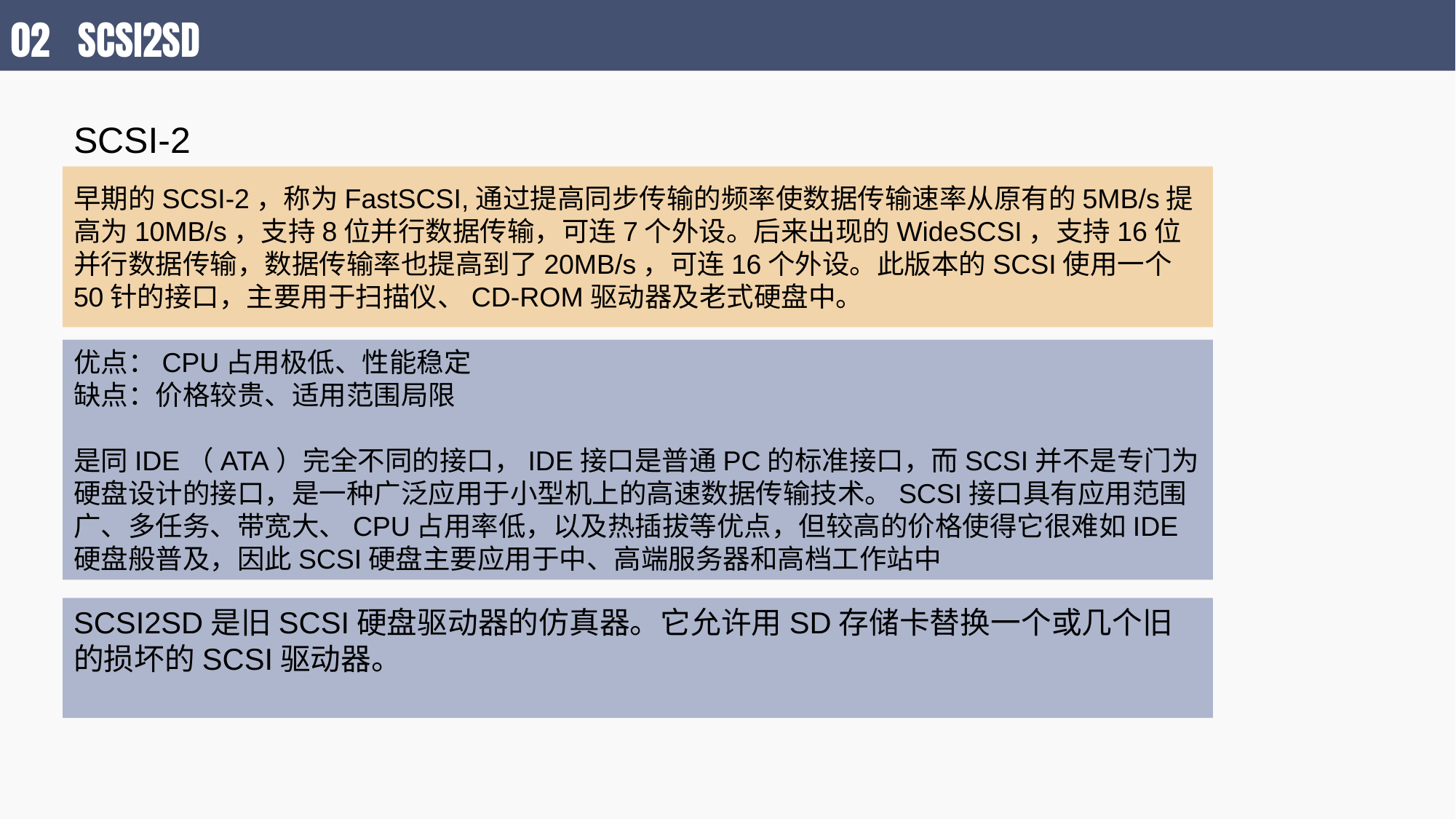

02   SCSI2SD
SCSI-2
早期的SCSI-2，称为FastSCSI,通过提高同步传输的频率使数据传输速率从原有的5MB/s提高为10MB/s，支持8位并行数据传输，可连7个外设。后来出现的WideSCSI，支持16位并行数据传输，数据传输率也提高到了20MB/s，可连16个外设。此版本的SCSI使用一个50针的接口，主要用于扫描仪、CD-ROM驱动器及老式硬盘中。
优点：CPU占用极低、性能稳定
缺点：价格较贵、适用范围局限

是同IDE（ATA）完全不同的接口，IDE接口是普通PC的标准接口，而SCSI并不是专门为硬盘设计的接口，是一种广泛应用于小型机上的高速数据传输技术。SCSI接口具有应用范围广、多任务、带宽大、CPU占用率低，以及热插拔等优点，但较高的价格使得它很难如IDE硬盘般普及，因此SCSI硬盘主要应用于中、高端服务器和高档工作站中
SCSI2SD是旧SCSI硬盘驱动器的仿真器。它允许用SD存储卡替换一个或几个旧的损坏的SCSI驱动器。